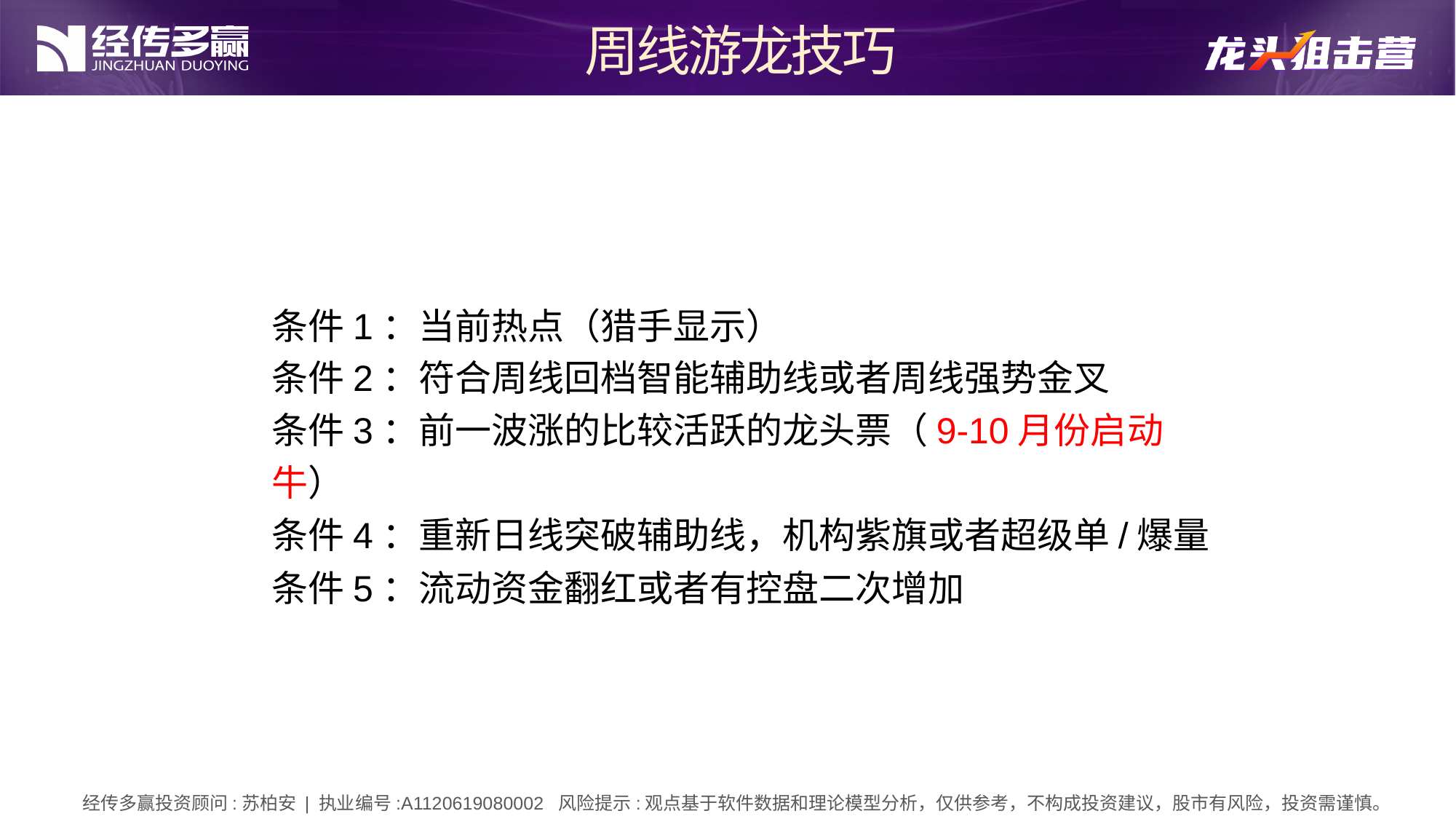

周线游龙技巧
条件1：当前热点（猎手显示）
条件2：符合周线回档智能辅助线或者周线强势金叉
条件3：前一波涨的比较活跃的龙头票（9-10月份启动牛）
条件4：重新日线突破辅助线，机构紫旗或者超级单/爆量
条件5：流动资金翻红或者有控盘二次增加